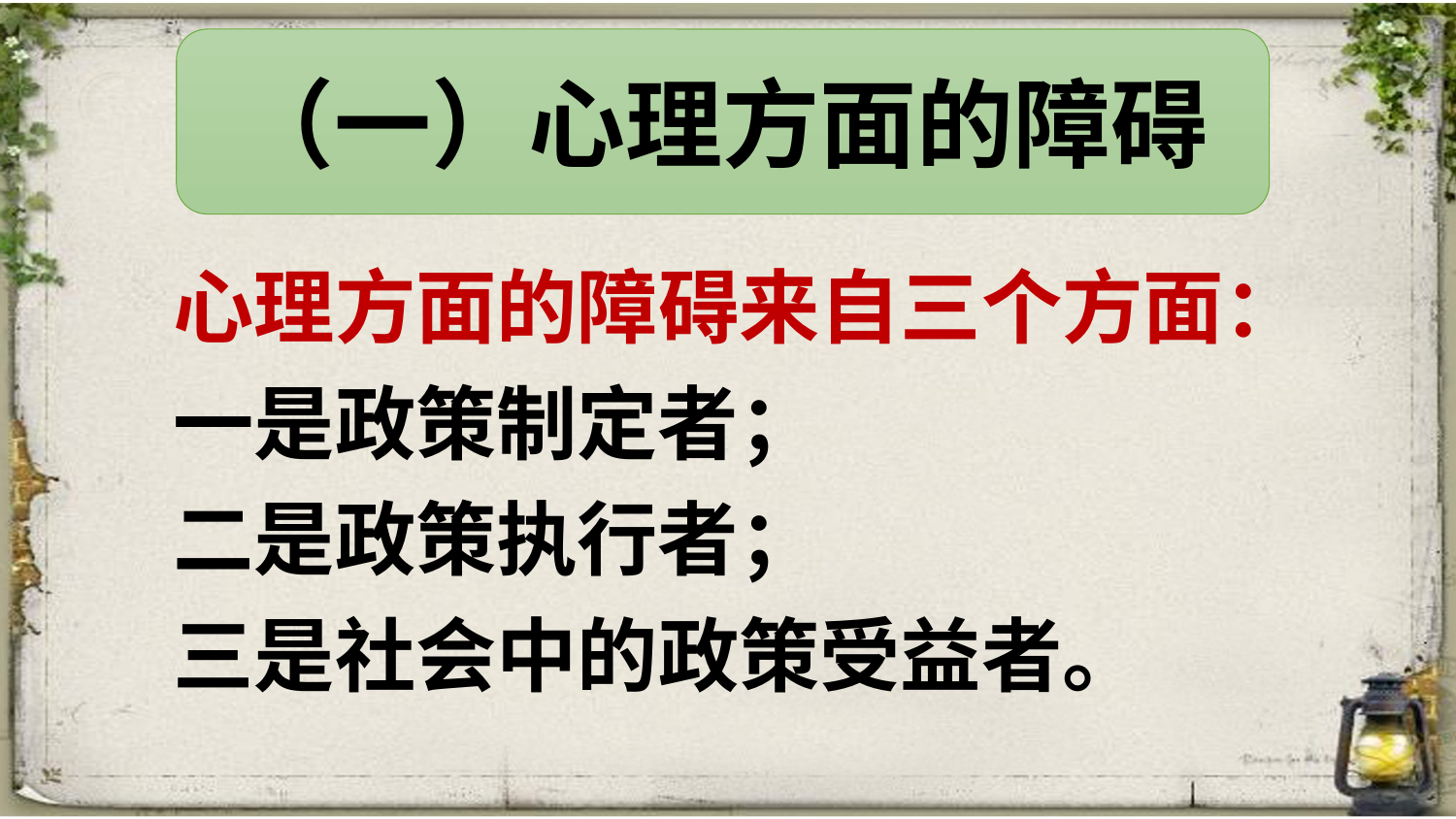

（一）心理方面的障碍
心理方面的障碍来自三个方面：一是政策制定者；
二是政策执行者；
三是社会中的政策受益者。